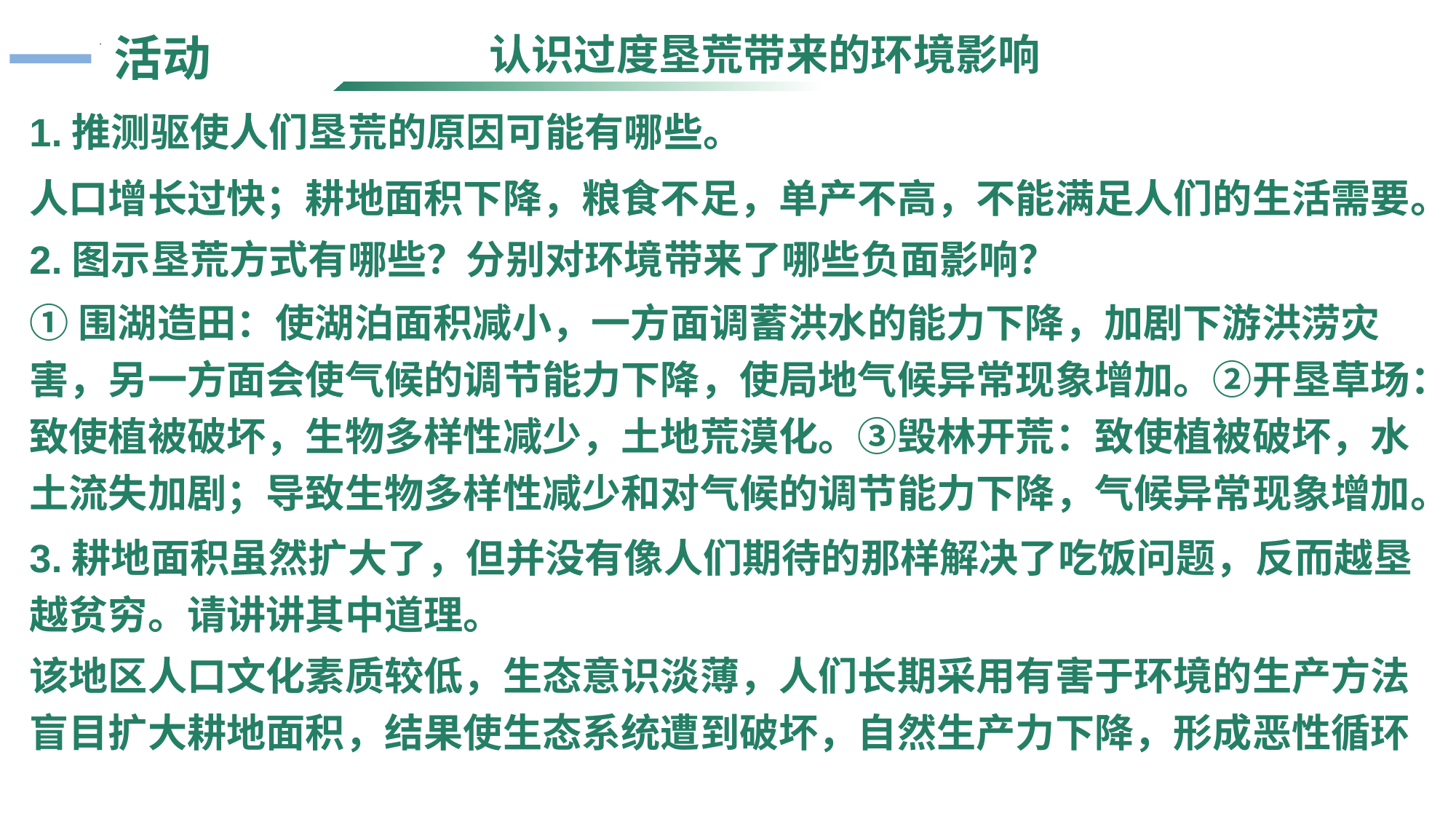

认识过度垦荒带来的环境影响
活动

1.推测驱使人们垦荒的原因可能有哪些。
人口增长过快；耕地面积下降，粮食不足，单产不高，不能满足人们的生活需要。
2.图示垦荒方式有哪些？分别对环境带来了哪些负面影响？
①围湖造田：使湖泊面积减小，一方面调蓄洪水的能力下降，加剧下游洪涝灾害，另一方面会使气候的调节能力下降，使局地气候异常现象增加。②开垦草场：致使植被破坏，生物多样性减少，土地荒漠化。③毁林开荒：致使植被破坏，水土流失加剧；导致生物多样性减少和对气候的调节能力下降，气候异常现象增加。
3.耕地面积虽然扩大了，但并没有像人们期待的那样解决了吃饭问题，反而越垦越贫穷。请讲讲其中道理。

该地区人口文化素质较低，生态意识淡薄，人们长期采用有害于环境的生产方法盲目扩大耕地面积，结果使生态系统遭到破坏，自然生产力下降，形成恶性循环